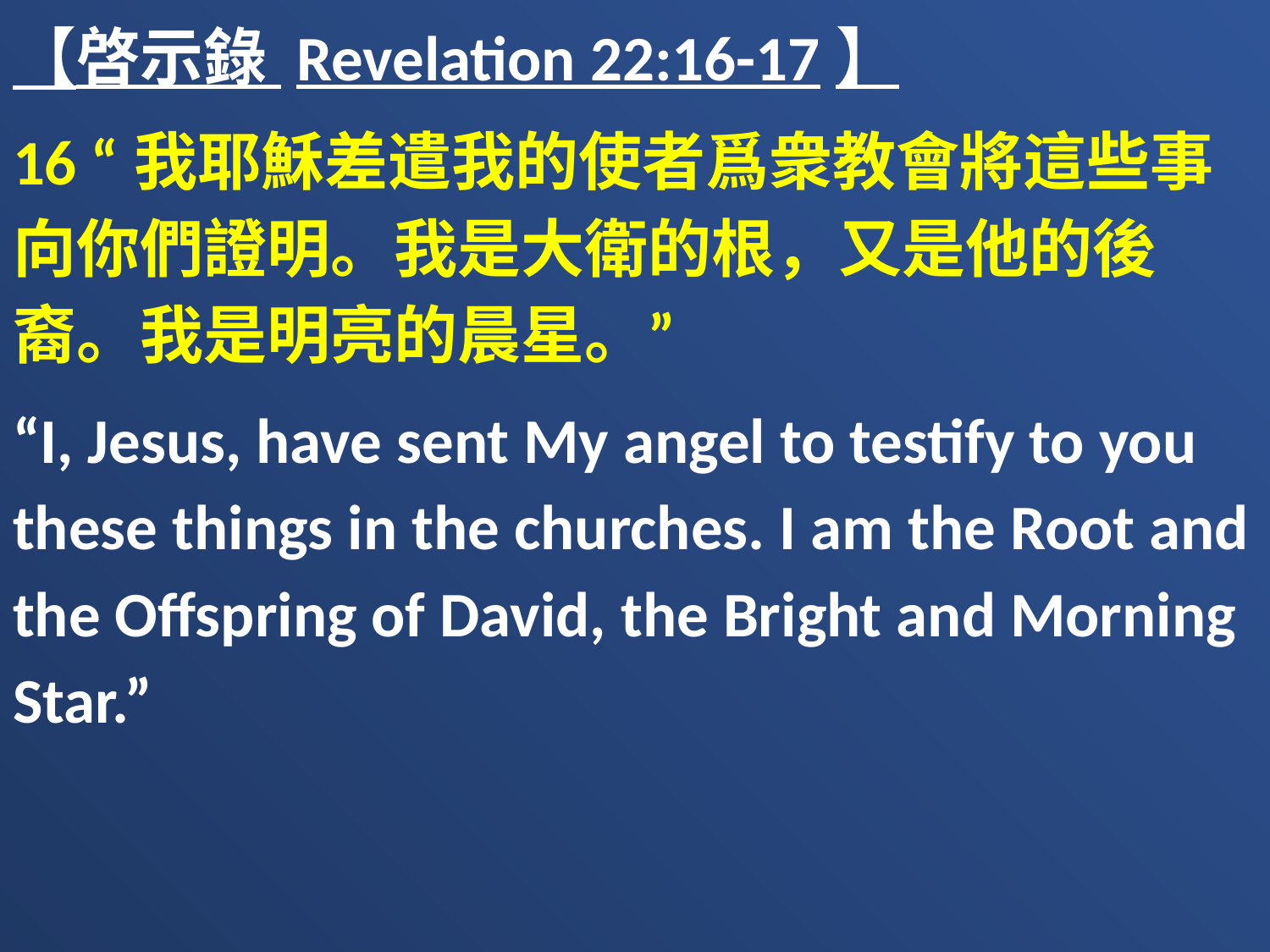

【啓示錄 Revelation 22:16-17】
16 “我耶穌差遣我的使者爲衆教會將這些事向你們證明。我是大衛的根，又是他的後裔。我是明亮的晨星。”
“I, Jesus, have sent My angel to testify to you these things in the churches. I am the Root and the Offspring of David, the Bright and Morning Star.”